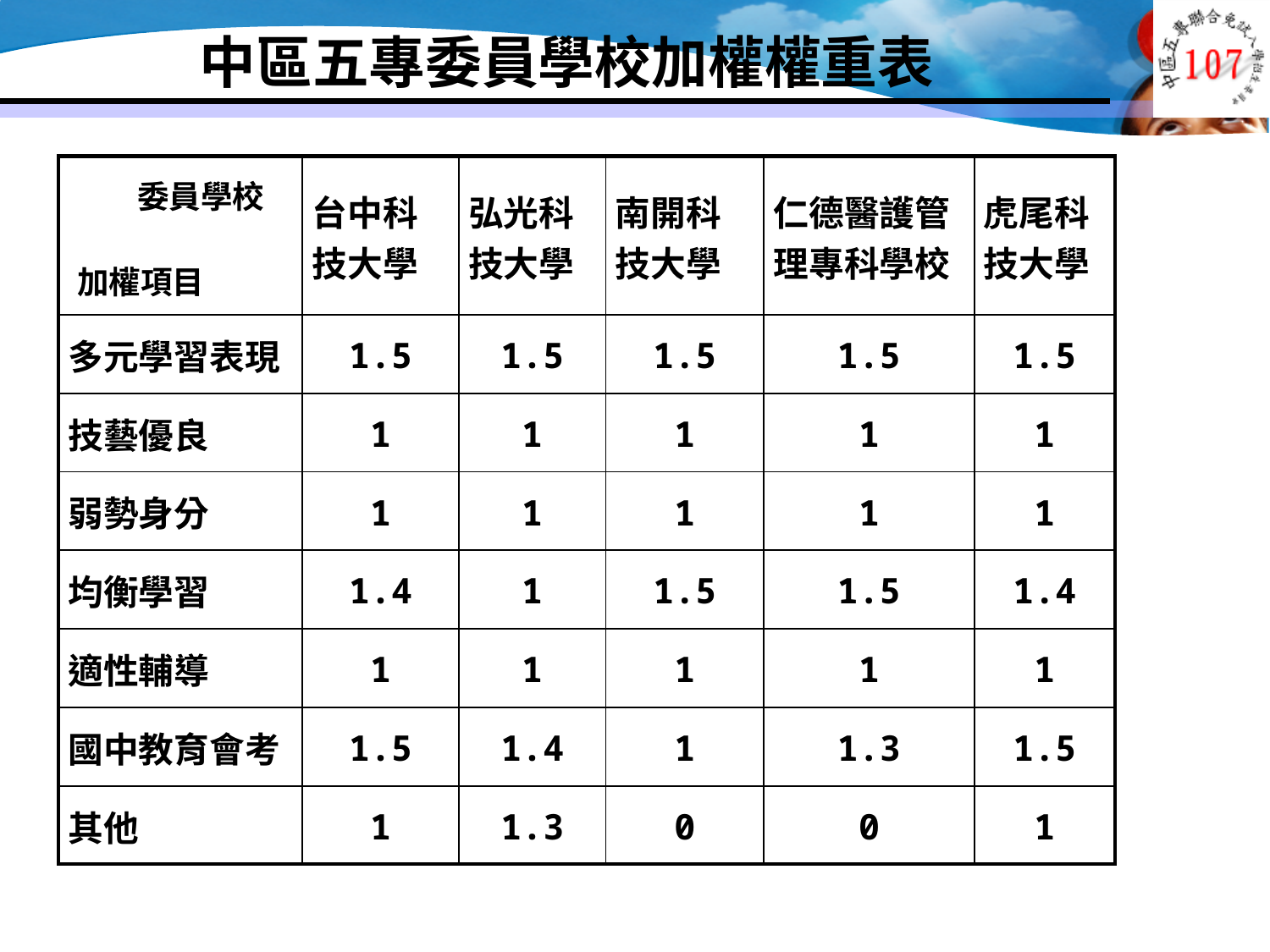

中區五專委員學校加權權重表
|  | 台中科技大學 | 弘光科技大學 | 南開科技大學 | 仁德醫護管理專科學校 | 虎尾科技大學 |
| --- | --- | --- | --- | --- | --- |
| 多元學習表現 | 1.5 | 1.5 | 1.5 | 1.5 | 1.5 |
| 技藝優良 | 1 | 1 | 1 | 1 | 1 |
| 弱勢身分 | 1 | 1 | 1 | 1 | 1 |
| 均衡學習 | 1.4 | 1 | 1.5 | 1.5 | 1.4 |
| 適性輔導 | 1 | 1 | 1 | 1 | 1 |
| 國中教育會考 | 1.5 | 1.4 | 1 | 1.3 | 1.5 |
| 其他 | 1 | 1.3 | 0 | 0 | 1 |
委員學校
加權項目